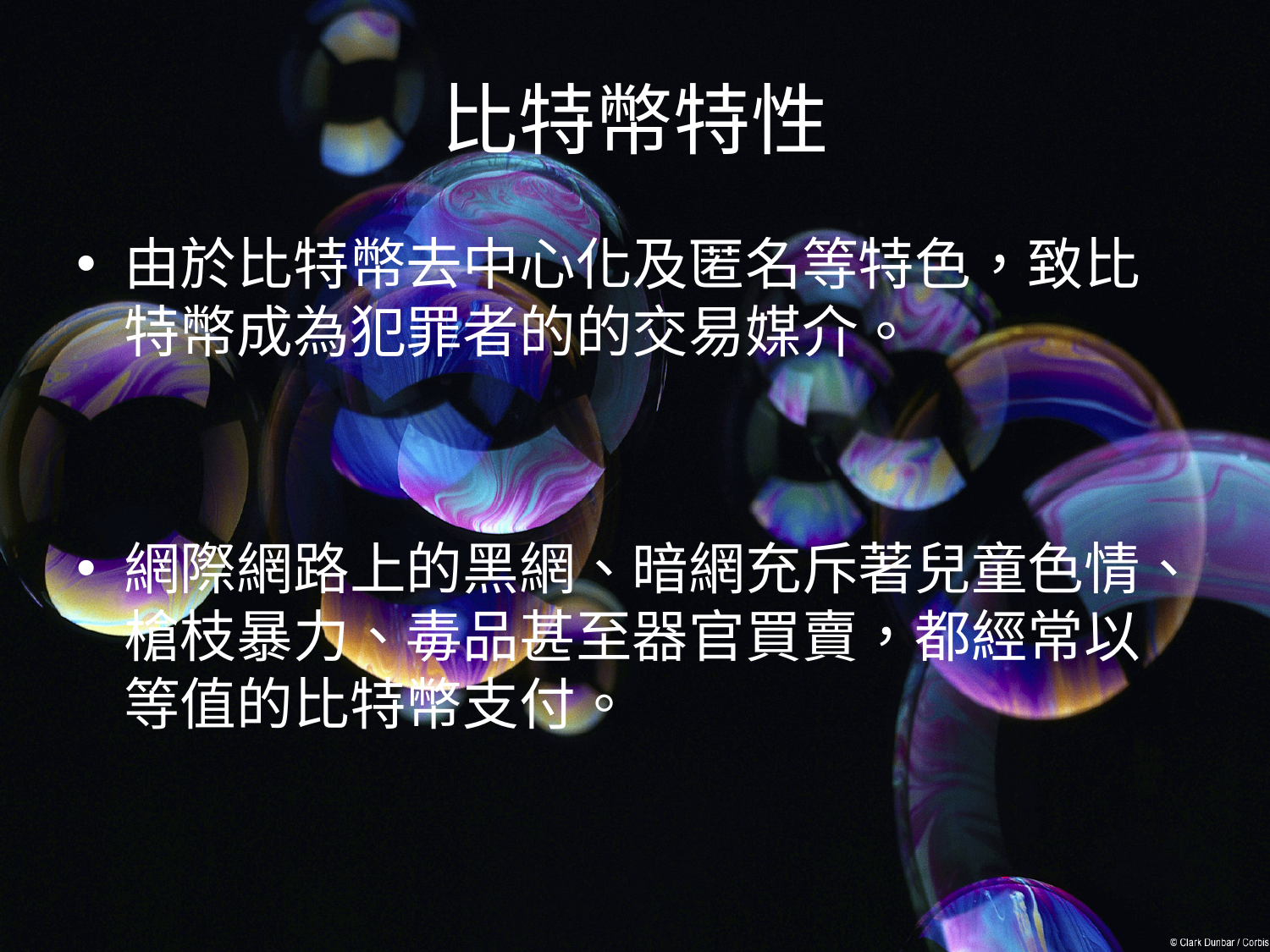

# 比特幣特性
由於比特幣去中心化及匿名等特色，致比特幣成為犯罪者的的交易媒介。

網際網路上的黑網、暗網充斥著兒童色情、槍枝暴力、毒品甚至器官買賣，都經常以等值的比特幣支付。